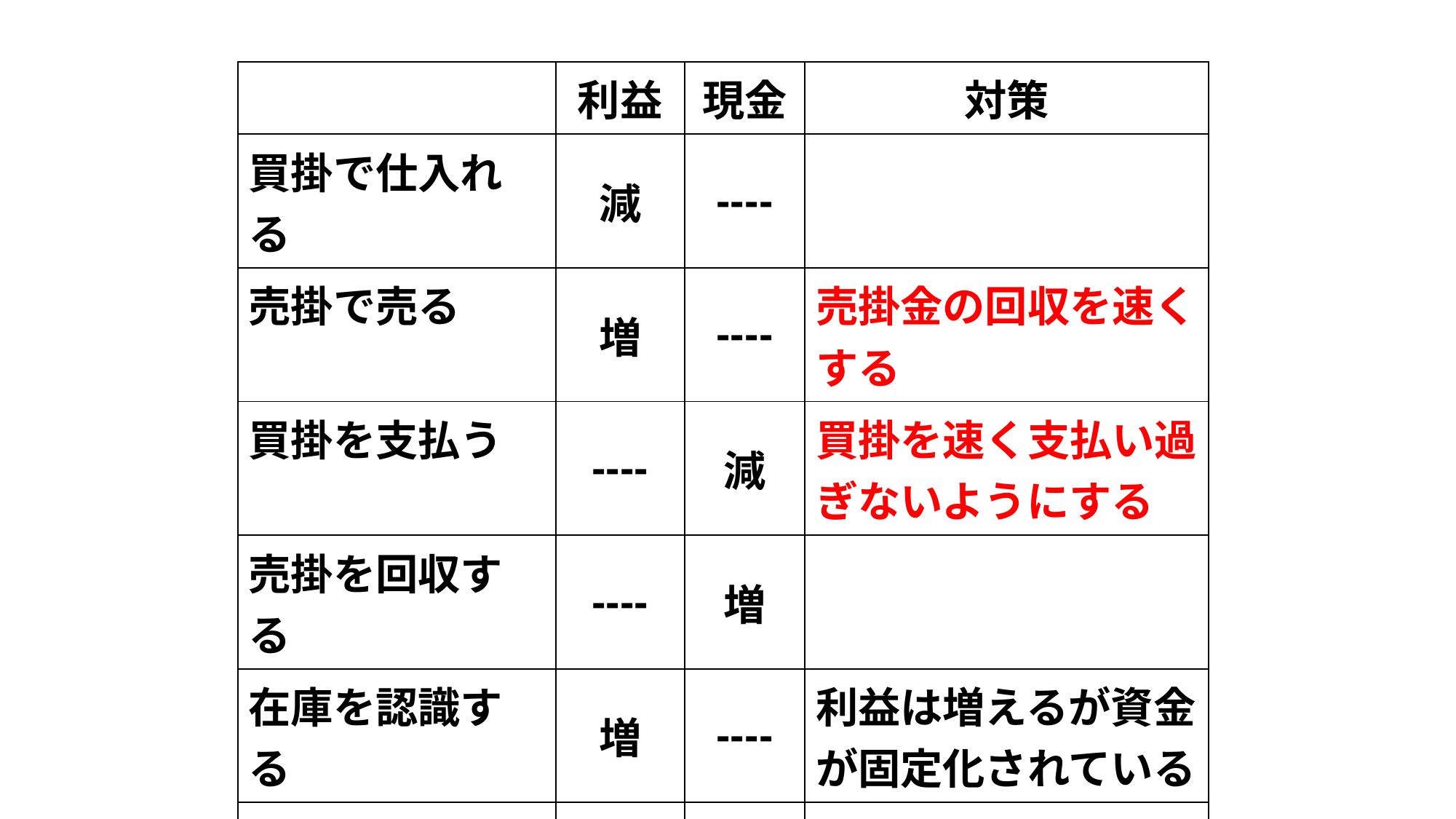

|  | 利益 | 現金 | 対策 |
| --- | --- | --- | --- |
| 買掛で仕入れる | 減 | ---- |  |
| 売掛で売る | 増 | ---- | 売掛金の回収を速くする |
| 買掛を支払う | ---- | 減 | 買掛を速く支払い過ぎないようにする |
| 売掛を回収する | ---- | 増 |  |
| 在庫を認識する | 増 | ---- | 利益は増えるが資金が固定化されている |
| 減価償却費を計上する | 減 | ---- |  |